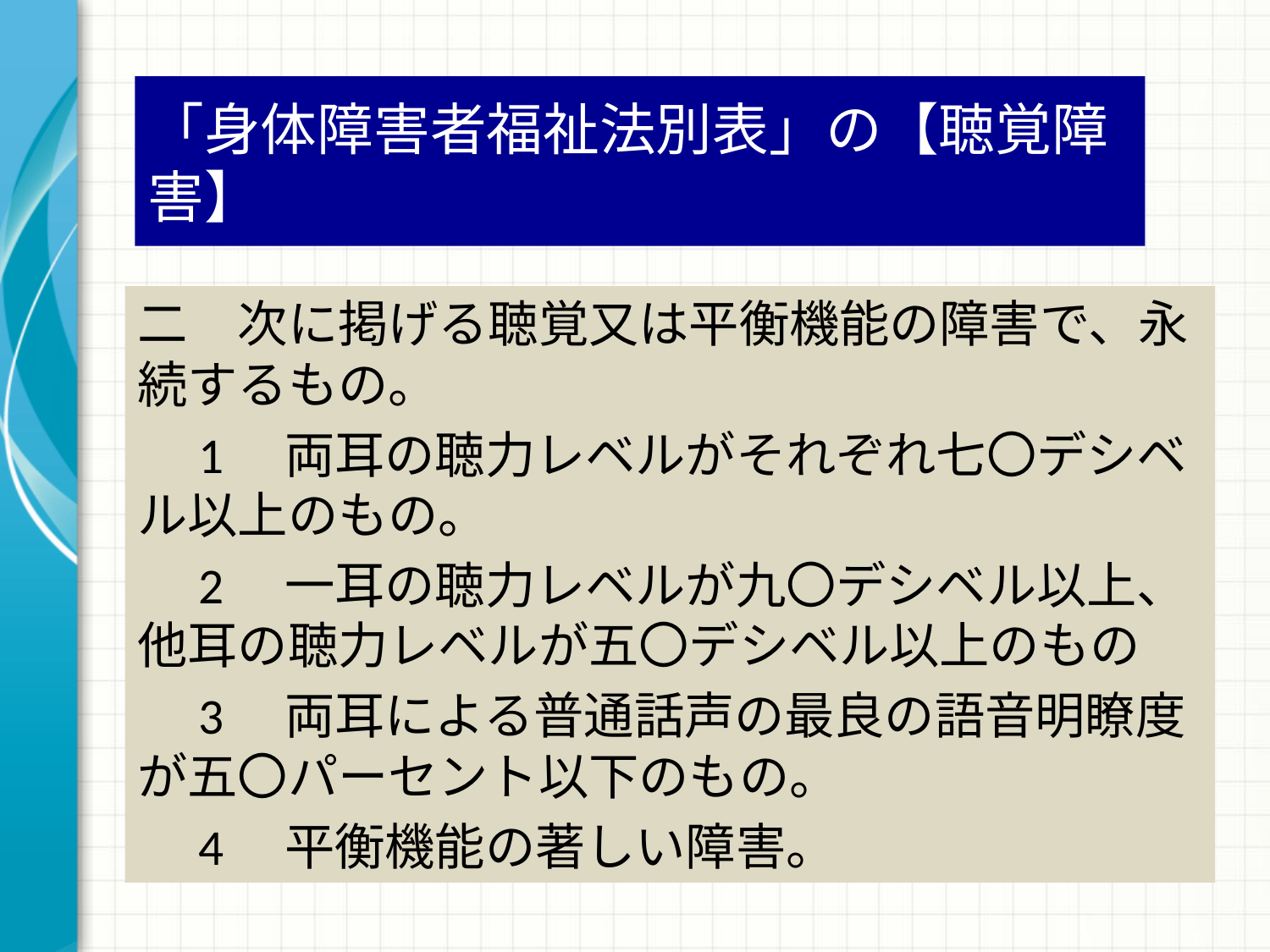

# 「身体障害者福祉法別表」の【聴覚障害】
二　次に掲げる聴覚又は平衡機能の障害で、永続するもの。
　1　両耳の聴力レベルがそれぞれ七〇デシベル以上のもの。
　2　一耳の聴力レベルが九〇デシベル以上、他耳の聴力レベルが五〇デシベル以上のもの
　3　両耳による普通話声の最良の語音明瞭度が五〇パーセント以下のもの。
　4　平衡機能の著しい障害。